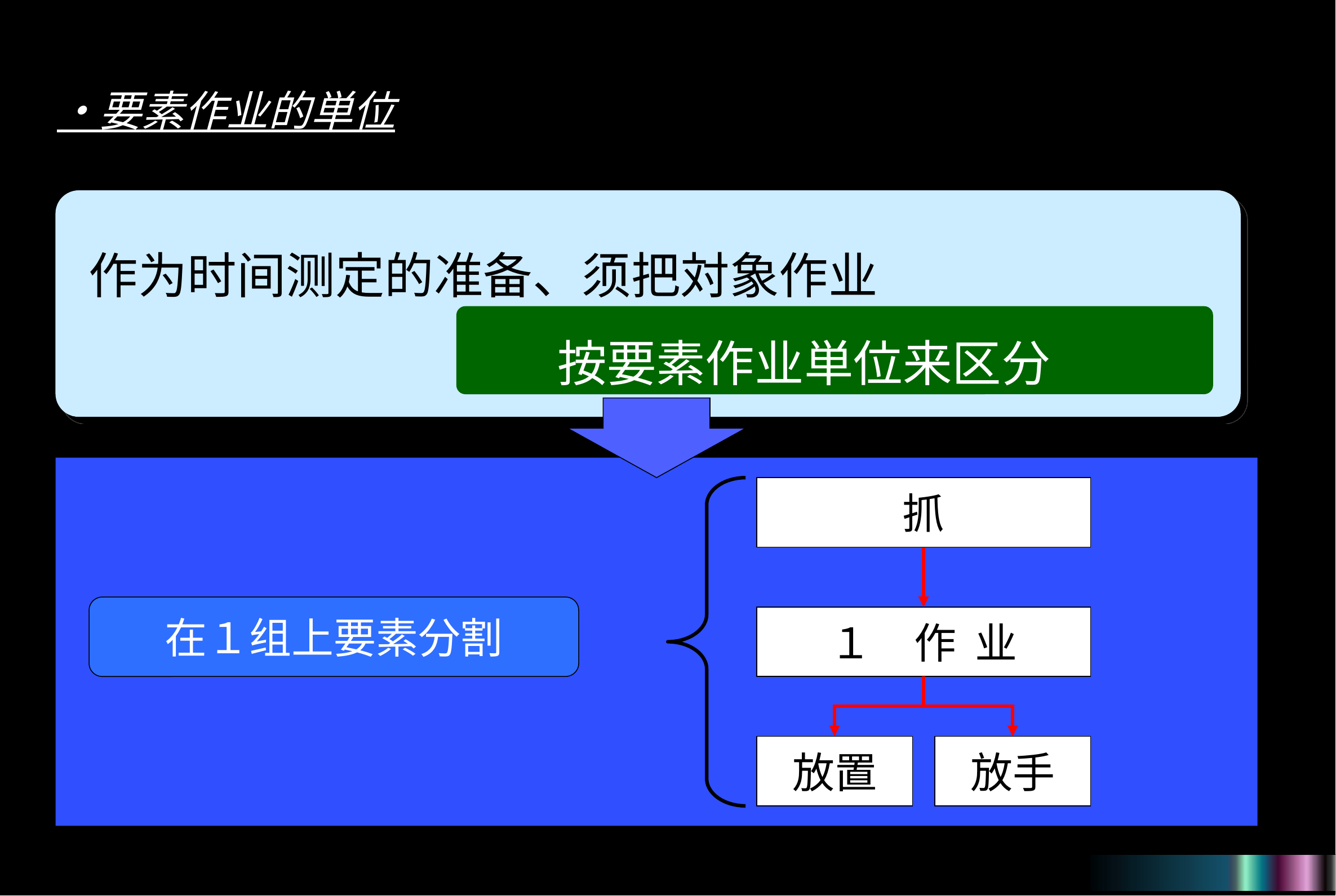

・要素作业的単位
作为时间测定的准备、须把対象作业

　　按要素作业単位来区分

抓
在１组上要素分割
１　作  业
放置
放手